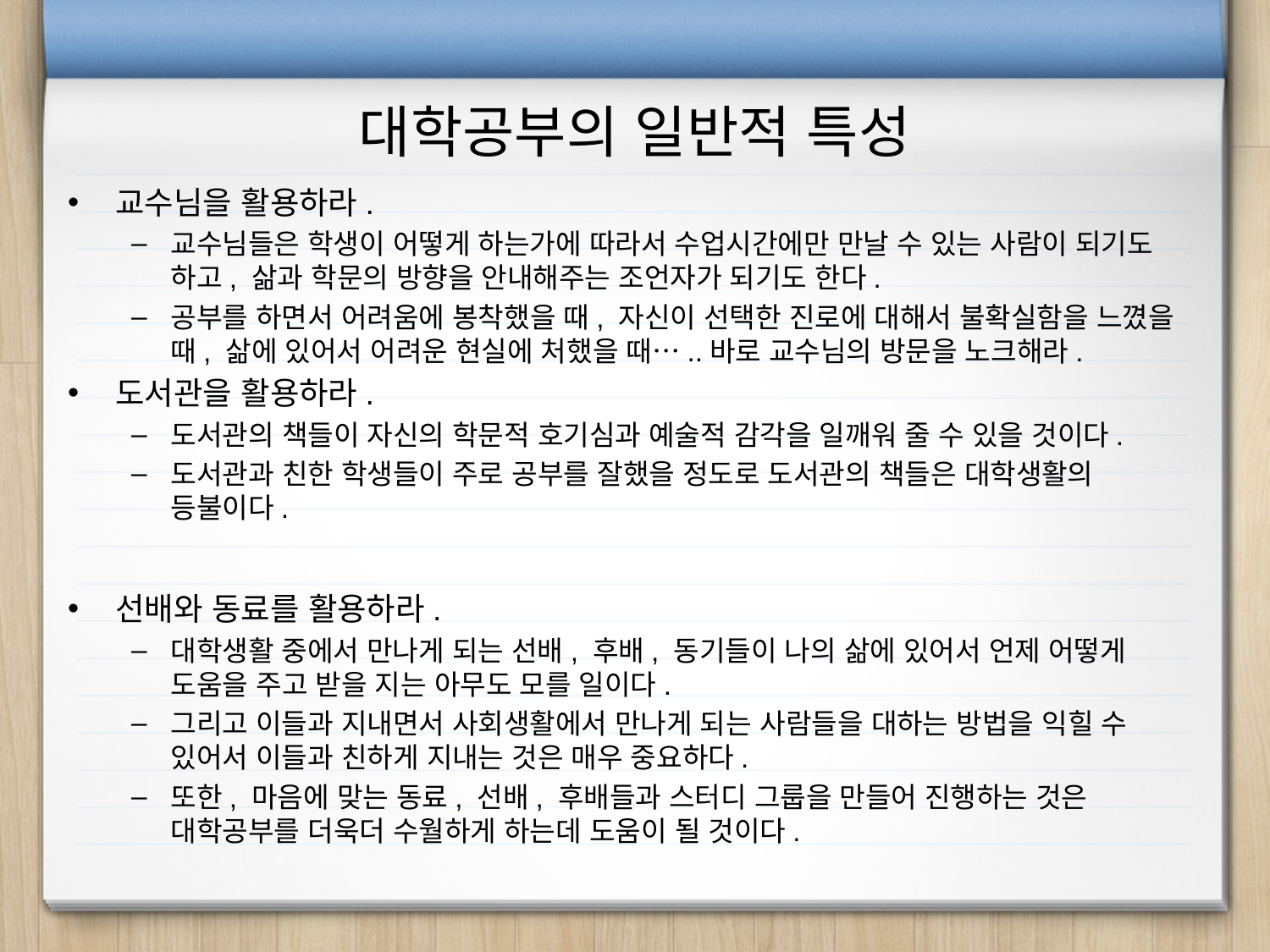

# 대학공부의 일반적 특성
교수님을 활용하라.
교수님들은 학생이 어떻게 하는가에 따라서 수업시간에만 만날 수 있는 사람이 되기도 하고, 삶과 학문의 방향을 안내해주는 조언자가 되기도 한다.
공부를 하면서 어려움에 봉착했을 때, 자신이 선택한 진로에 대해서 불확실함을 느꼈을 때, 삶에 있어서 어려운 현실에 처했을 때…..바로 교수님의 방문을 노크해라.
도서관을 활용하라.
도서관의 책들이 자신의 학문적 호기심과 예술적 감각을 일깨워 줄 수 있을 것이다.
도서관과 친한 학생들이 주로 공부를 잘했을 정도로 도서관의 책들은 대학생활의 등불이다.

선배와 동료를 활용하라.
대학생활 중에서 만나게 되는 선배, 후배, 동기들이 나의 삶에 있어서 언제 어떻게 도움을 주고 받을 지는 아무도 모를 일이다.
그리고 이들과 지내면서 사회생활에서 만나게 되는 사람들을 대하는 방법을 익힐 수 있어서 이들과 친하게 지내는 것은 매우 중요하다.
또한, 마음에 맞는 동료, 선배, 후배들과 스터디 그룹을 만들어 진행하는 것은 대학공부를 더욱더 수월하게 하는데 도움이 될 것이다.